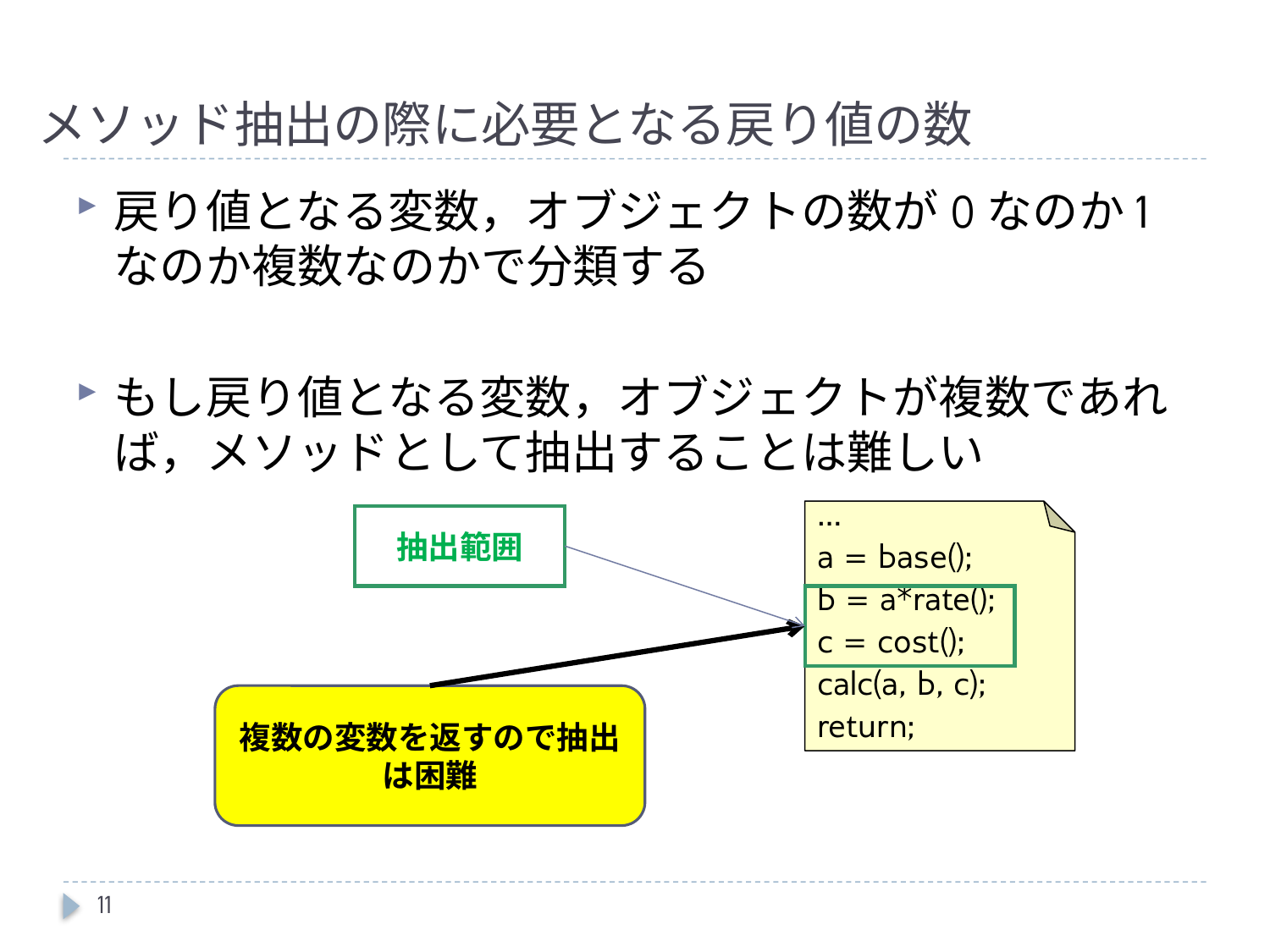

# メソッド抽出の際に必要となる戻り値の数
戻り値となる変数，オブジェクトの数が0なのか1なのか複数なのかで分類する

もし戻り値となる変数，オブジェクトが複数であれば，メソッドとして抽出することは難しい
…
a = base();
b = a*rate();
c = cost();
calc(a, b, c);
return;
抽出範囲

複数の変数を返すので抽出は困難
11